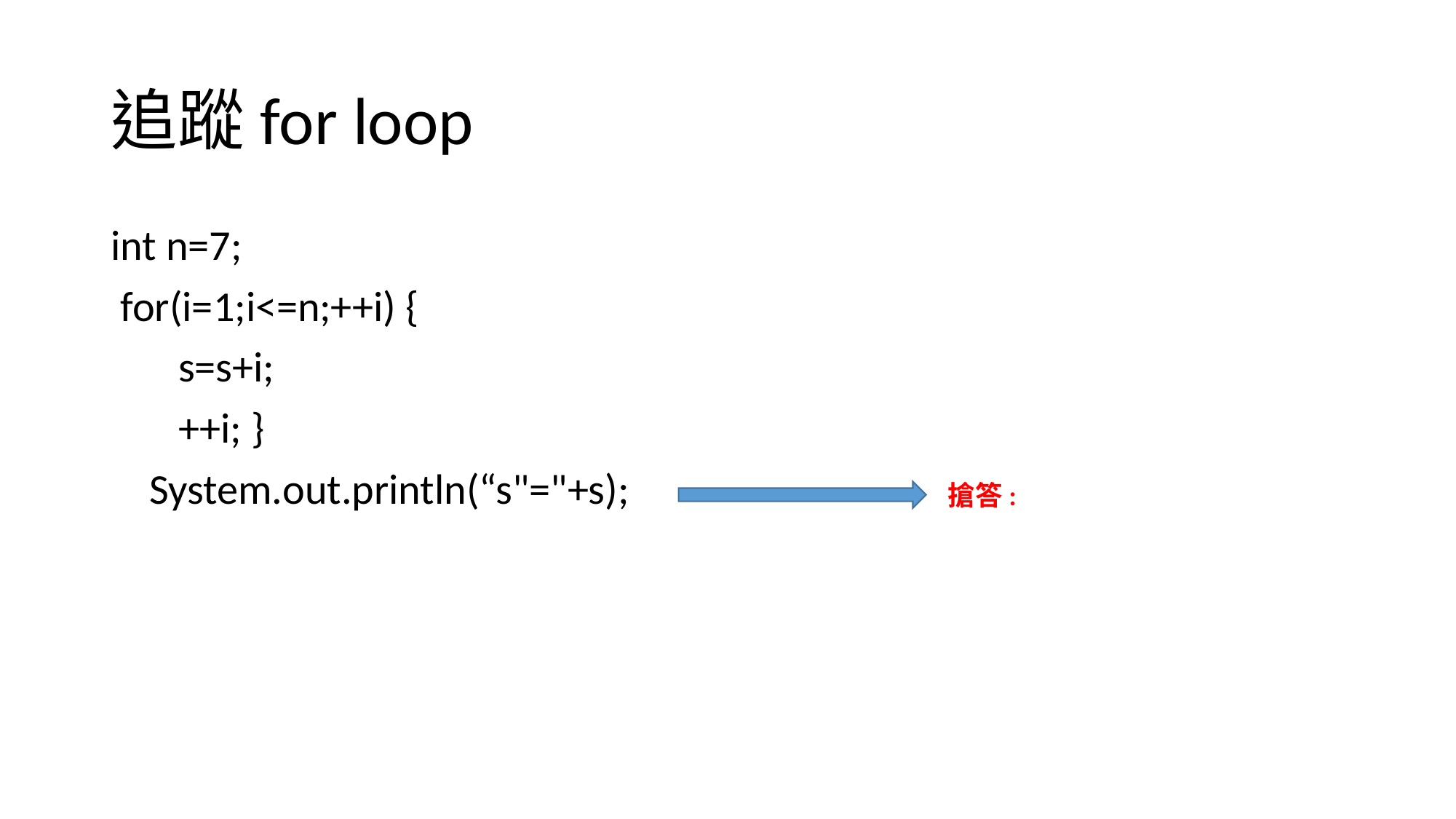

# 追蹤for loop
int n=7;
 for(i=1;i<=n;++i) {
       s=s+i;
       ++i; }
    System.out.println(“s"="+s);

搶答: